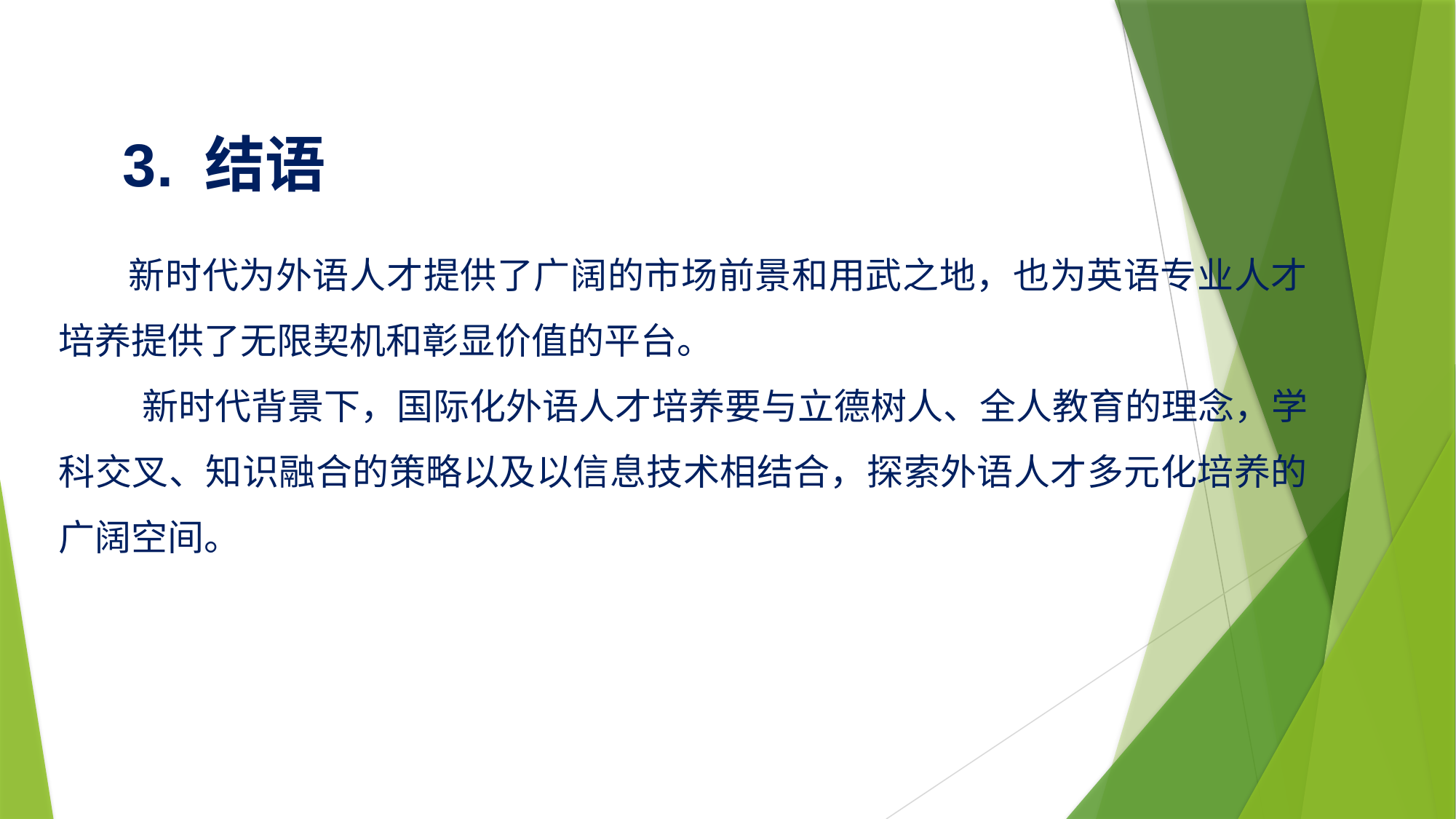

3. 结语
       新时代为外语人才提供了广阔的市场前景和用武之地，也为英语专业人才培养提供了无限契机和彰显价值的平台。
         新时代背景下，国际化外语人才培养要与立德树人、全人教育的理念，学科交叉、知识融合的策略以及以信息技术相结合，探索外语人才多元化培养的广阔空间。